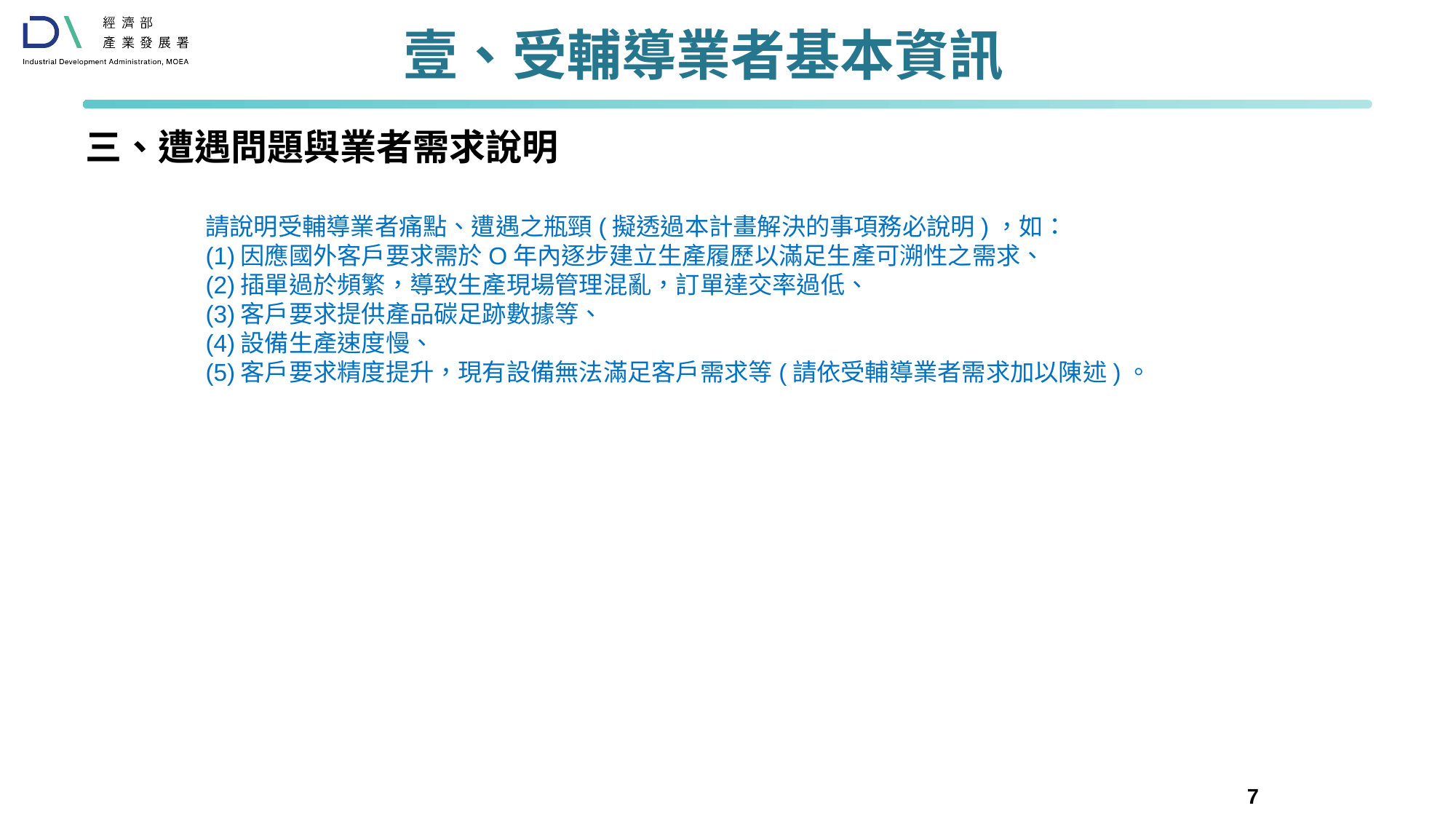

# 壹、受輔導業者基本資訊
三、遭遇問題與業者需求說明
請說明受輔導業者痛點、遭遇之瓶頸(擬透過本計畫解決的事項務必說明)，如：
(1)因應國外客戶要求需於O年內逐步建立生產履歷以滿足生產可溯性之需求、
(2)插單過於頻繁，導致生產現場管理混亂，訂單達交率過低、
(3)客戶要求提供產品碳足跡數據等、
(4)設備生產速度慢、
(5)客戶要求精度提升，現有設備無法滿足客戶需求等(請依受輔導業者需求加以陳述)。
7